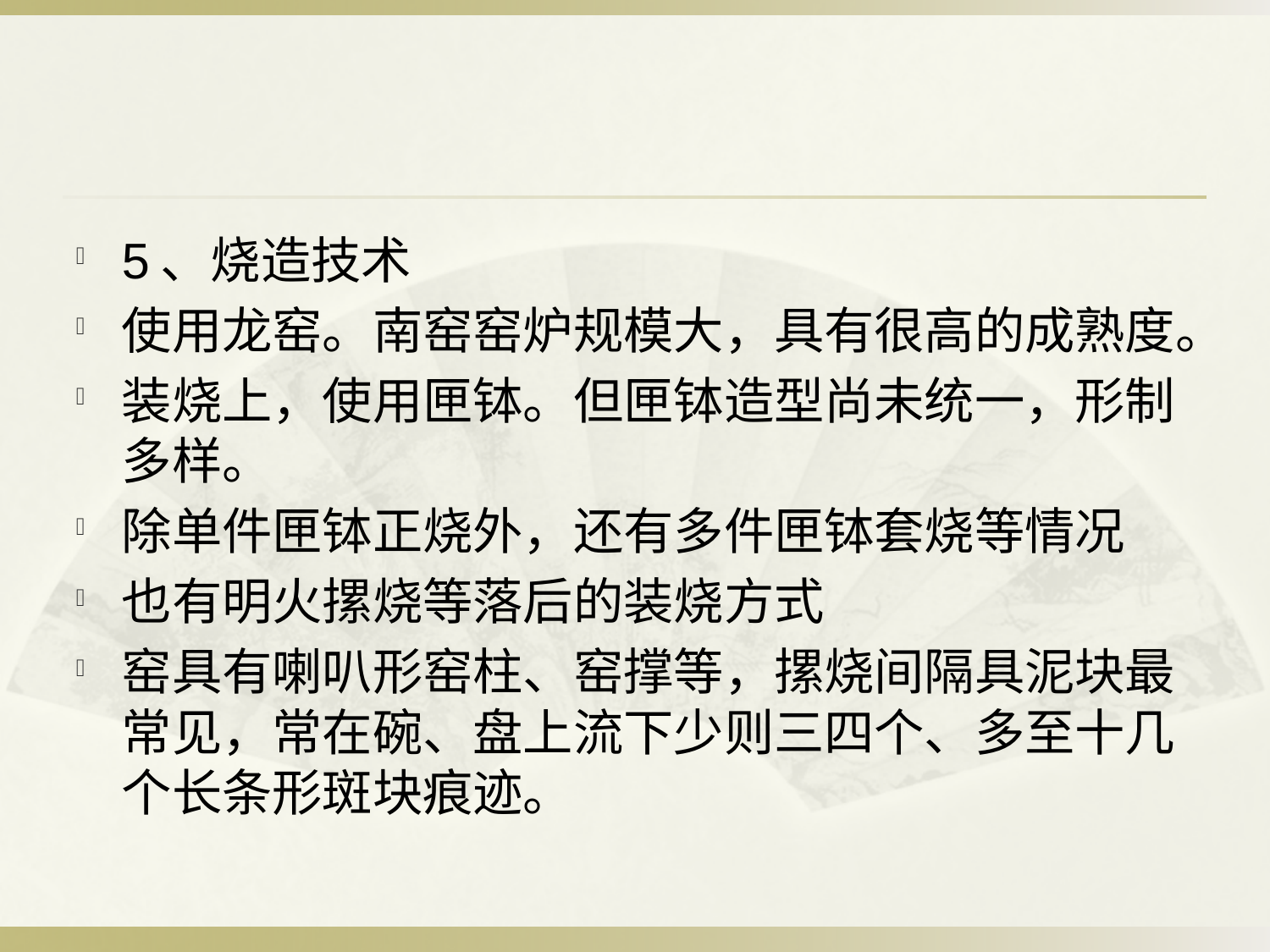

#
5、烧造技术
使用龙窑。南窑窑炉规模大，具有很高的成熟度。
装烧上，使用匣钵。但匣钵造型尚未统一，形制多样。
除单件匣钵正烧外，还有多件匣钵套烧等情况
也有明火摞烧等落后的装烧方式
窑具有喇叭形窑柱、窑撑等，摞烧间隔具泥块最常见，常在碗、盘上流下少则三四个、多至十几个长条形斑块痕迹。